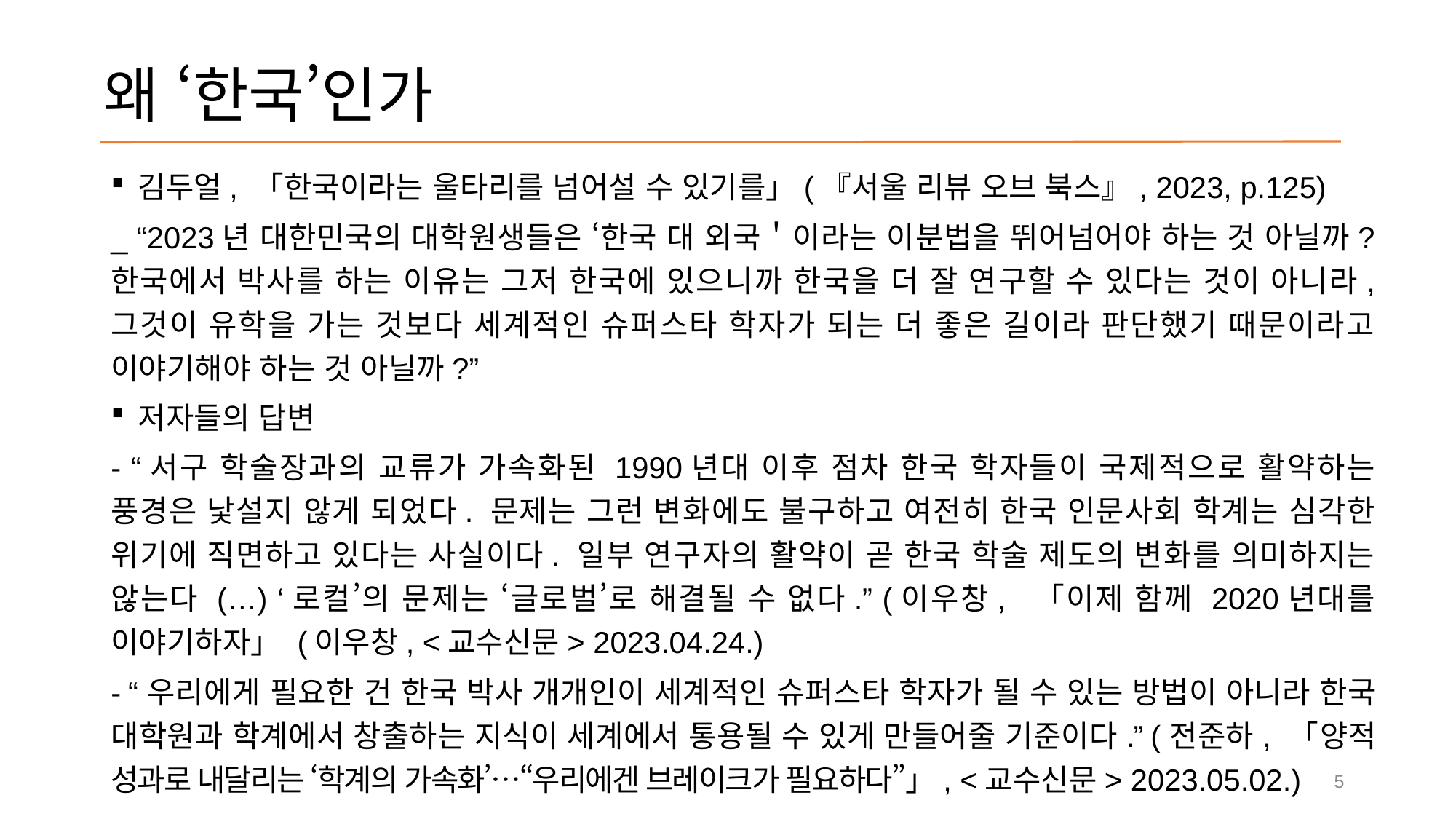

# 왜 ‘한국’인가
김두얼, 「한국이라는 울타리를 넘어설 수 있기를」(『서울 리뷰 오브 북스』, 2023, p.125)
_ “2023년 대한민국의 대학원생들은 ‘한국 대 외국＇이라는 이분법을 뛰어넘어야 하는 것 아닐까? 한국에서 박사를 하는 이유는 그저 한국에 있으니까 한국을 더 잘 연구할 수 있다는 것이 아니라, 그것이 유학을 가는 것보다 세계적인 슈퍼스타 학자가 되는 더 좋은 길이라 판단했기 때문이라고 이야기해야 하는 것 아닐까?”
저자들의 답변
- “서구 학술장과의 교류가 가속화된 1990년대 이후 점차 한국 학자들이 국제적으로 활약하는 풍경은 낯설지 않게 되었다. 문제는 그런 변화에도 불구하고 여전히 한국 인문사회 학계는 심각한 위기에 직면하고 있다는 사실이다. 일부 연구자의 활약이 곧 한국 학술 제도의 변화를 의미하지는 않는다 (…) ‘로컬’의 문제는 ‘글로벌’로 해결될 수 없다.” (이우창,  「이제 함께 2020년대를 이야기하자」 (이우창, <교수신문> 2023.04.24.)
- “우리에게 필요한 건 한국 박사 개개인이 세계적인 슈퍼스타 학자가 될 수 있는 방법이 아니라 한국 대학원과 학계에서 창출하는 지식이 세계에서 통용될 수 있게 만들어줄 기준이다.” (전준하, 「양적 성과로 내달리는 ‘학계의 가속화’…“우리에겐 브레이크가 필요하다”」, <교수신문> 2023.05.02.)
5